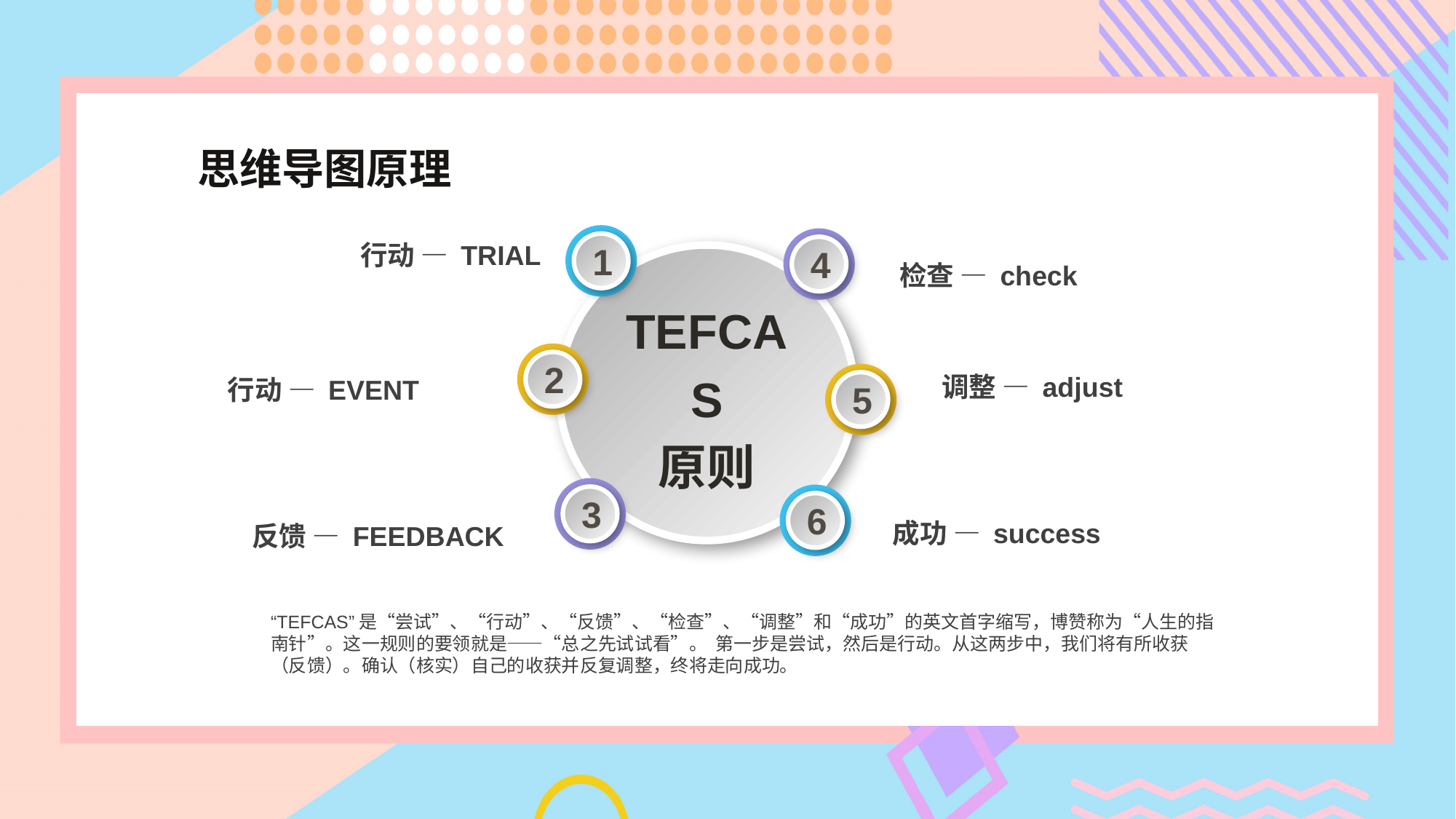

思维导图原理

1

4
行动 — TRIAL
TEFCAS
原则
检查 — check

2

5
调整 — adjust
行动 — EVENT

3

6
成功 — success
反馈 — FEEDBACK
“TEFCAS”是“尝试”、“行动”、“反馈”、“检查”、“调整”和“成功”的英文首字缩写，博赞称为“人生的指南针”。这一规则的要领就是——“总之先试试看”。﻿﻿第一步是尝试，然后是行动。从这两步中，我们将有所收获（反馈）。确认（核实）自己的收获并反复调整，终将走向成功。